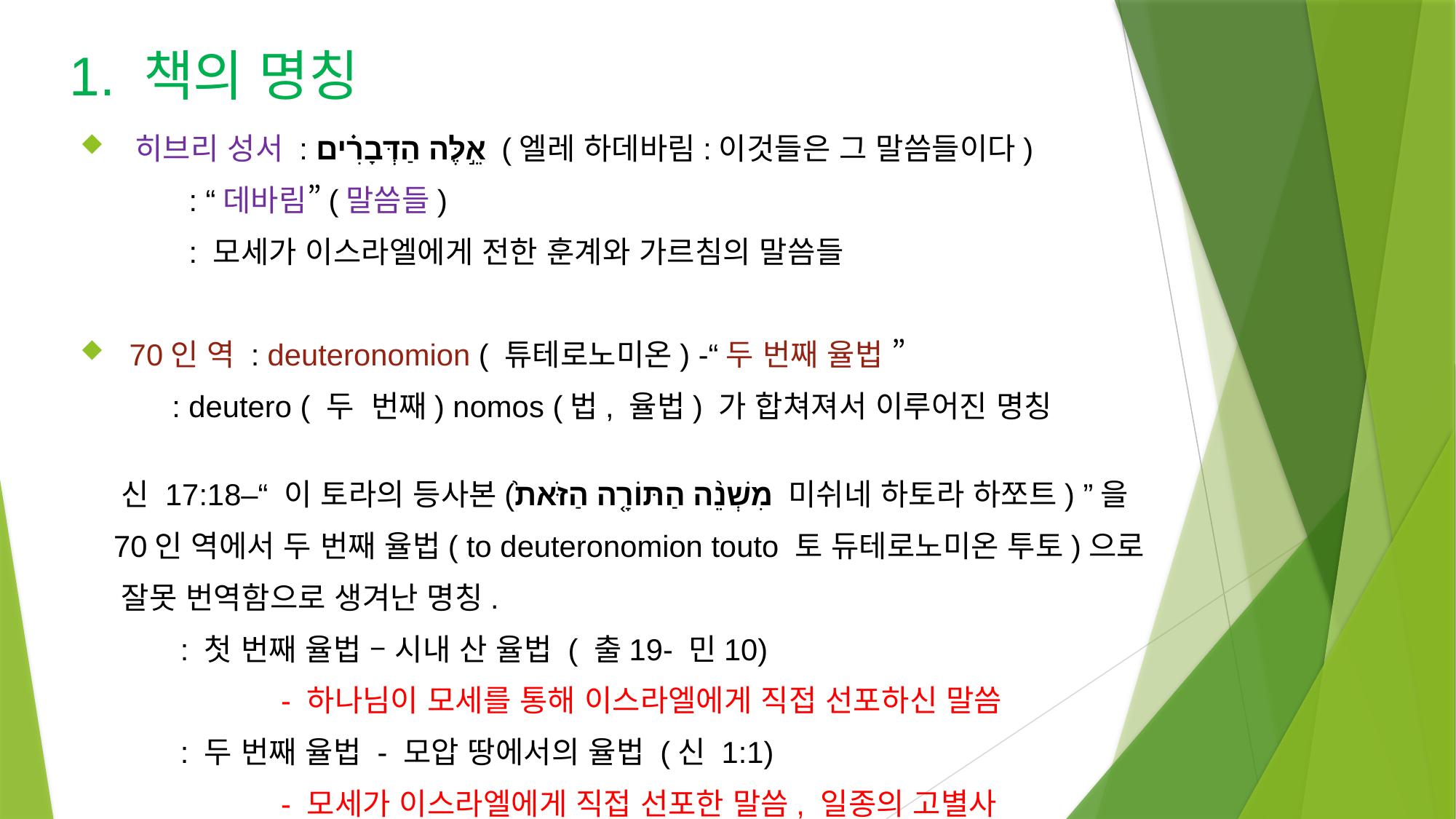

# 1. 책의 명칭
 히브리 성서 : אֵ֣לֶּה הַדְּבָרִ֗ים  (엘레 하데바림:이것들은 그 말씀들이다)
             : “데바림”(말씀들)
             : 모세가 이스라엘에게 전한 훈계와 가르침의 말씀들

 70인 역 : deuteronomion ( 튜테로노미온) -“두 번째 율법 ”
           : deutero ( 두  번째) nomos (법, 율법) 가 합쳐져서 이루어진 명칭
    신 17:18–“ 이 토라의 등사본(מִשְׁנֵ֨ה הַתּוֹרָ֤ה הַזֹּאת֙ 미쉬네 하토라 하쪼트) ”을
    70인 역에서 두 번째 율법( to deuteronomion touto 토 듀테로노미온 투토)으로
    잘못 번역함으로 생겨난 명칭.
            : 첫 번째 율법 – 시내 산 율법 ( 출19- 민10)
                        - 하나님이 모세를 통해 이스라엘에게 직접 선포하신 말씀
            : 두 번째 율법 - 모압 땅에서의 율법 (신 1:1)
                        - 모세가 이스라엘에게 직접 선포한 말씀, 일종의 고별사